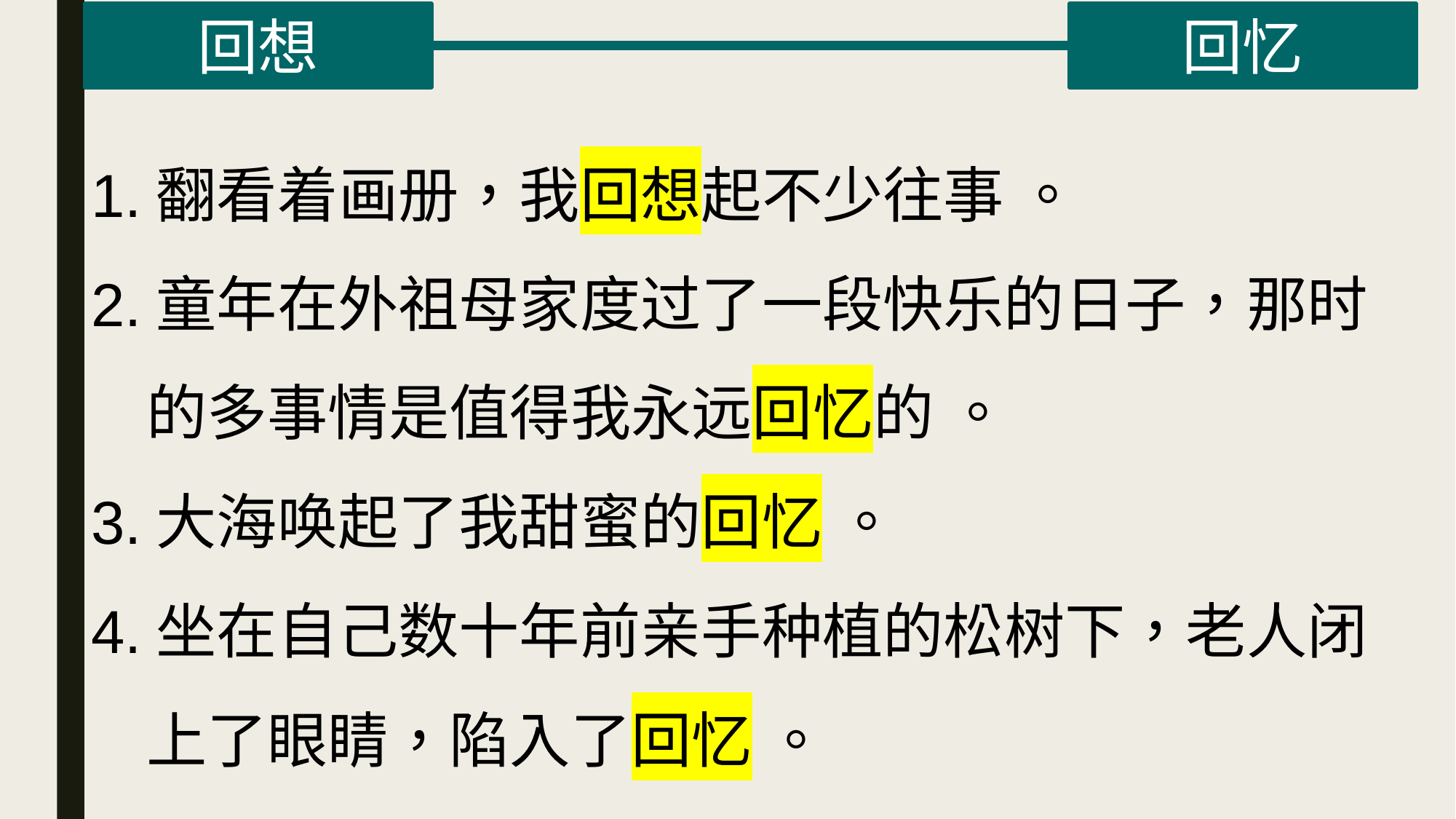

回想
回忆
1.翻看着画册，我回想起不少往事 。
2.童年在外祖母家度过了一段快乐的日子，那时
   的多事情是值得我永远回忆的 。
3.大海唤起了我甜蜜的回忆 。
4.坐在自己数十年前亲手种植的松树下，老人闭
   上了眼睛，陷入了回忆 。
|  |
| --- |